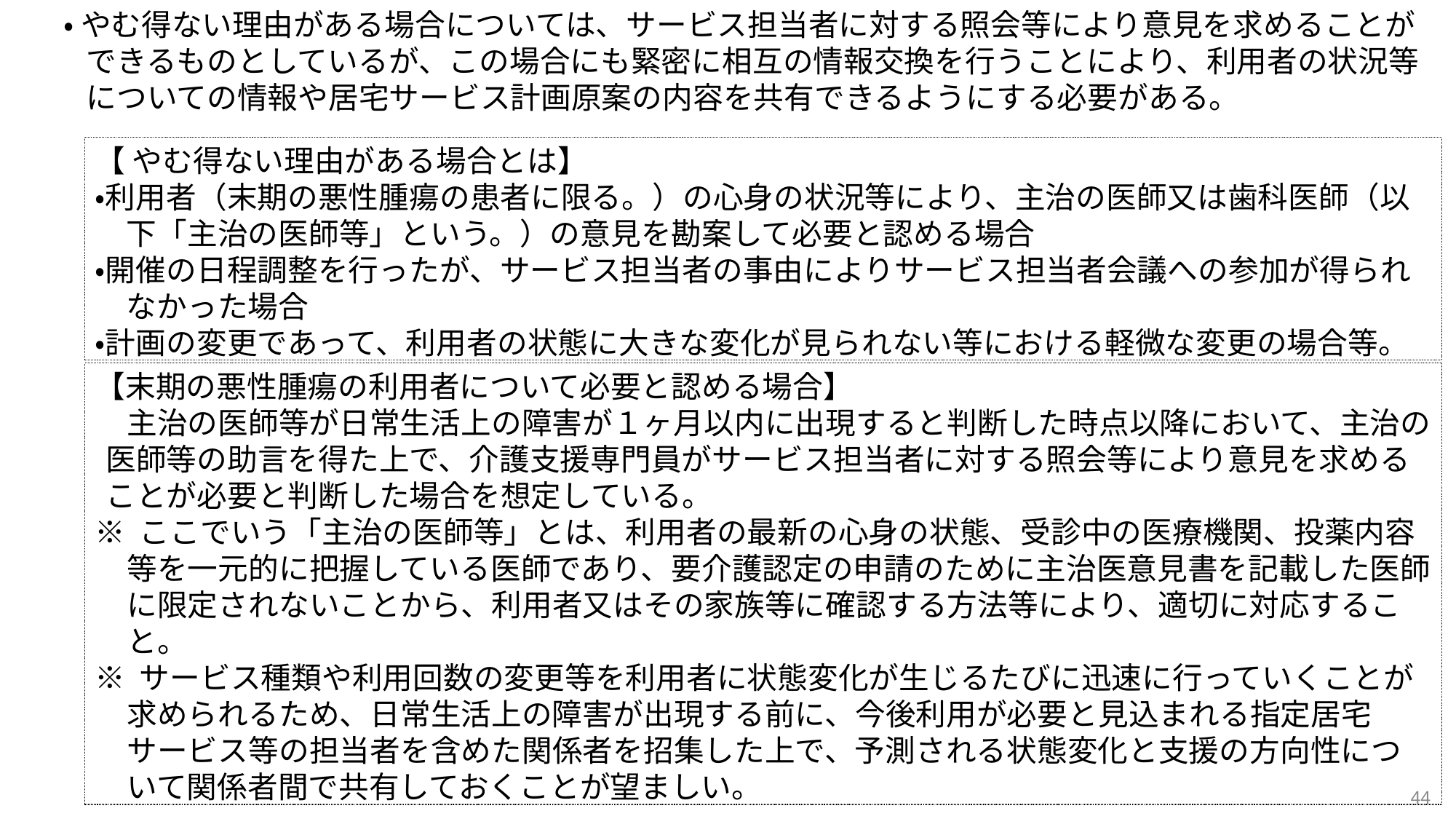

・ やむ得ない理由がある場合については、サービス担当者に対する照会等により意見を求めることができるものとしているが、この場合にも緊密に相互の情報交換を行うことにより、利用者の状況等についての情報や居宅サービス計画原案の内容を共有できるようにする必要がある。
【 やむ得ない理由がある場合とは】
・利用者（末期の悪性腫瘍の患者に限る。）の心身の状況等により、主治の医師又は歯科医師（以下「主治の医師等」という。）の意見を勘案して必要と認める場合
・開催の日程調整を行ったが、サービス担当者の事由によりサービス担当者会議への参加が得られなかった場合
・計画の変更であって、利用者の状態に大きな変化が見られない等における軽微な変更の場合等。
【末期の悪性腫瘍の利用者について必要と認める場合】
主治の医師等が日常生活上の障害が１ヶ月以内に出現すると判断した時点以降において、主治の医師等の助言を得た上で、介護支援専門員がサービス担当者に対する照会等により意見を求めることが必要と判断した場合を想定している。
※ ここでいう「主治の医師等」とは、利用者の最新の心身の状態、受診中の医療機関、投薬内容等を一元的に把握している医師であり、要介護認定の申請のために主治医意見書を記載した医師に限定されないことから、利用者又はその家族等に確認する方法等により、適切に対応すること。
※ サービス種類や利用回数の変更等を利用者に状態変化が生じるたびに迅速に行っていくことが求められるため、日常生活上の障害が出現する前に、今後利用が必要と見込まれる指定居宅サービス等の担当者を含めた関係者を招集した上で、予測される状態変化と支援の方向性について関係者間で共有しておくことが望ましい。
44